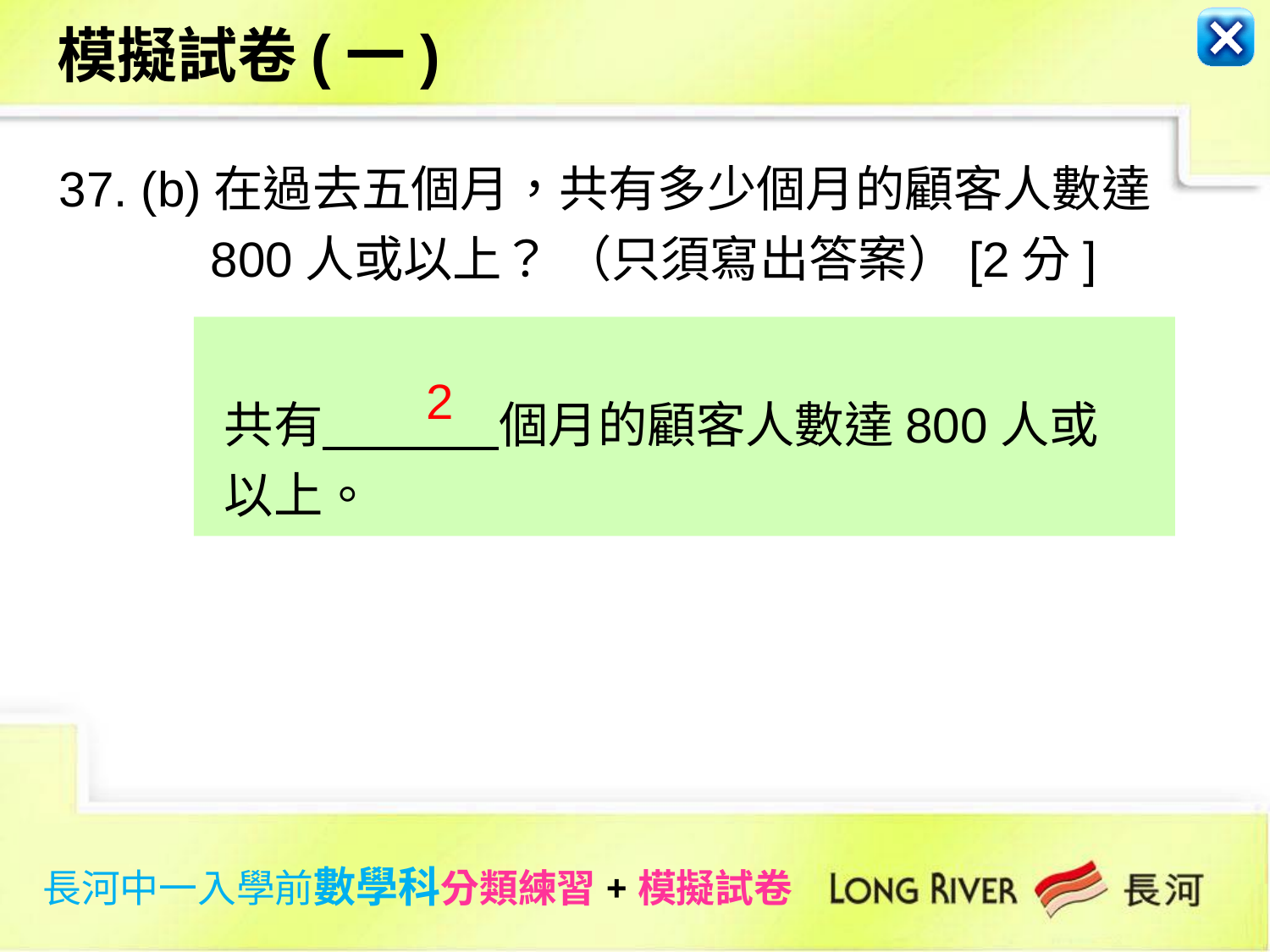

模擬試卷(一)
37. (b)在過去五個月，共有多少個月的顧客人數達
           800人或以上？ （只須寫出答案）[2分]

共有                個月的顧客人數達800人或
以上。
2